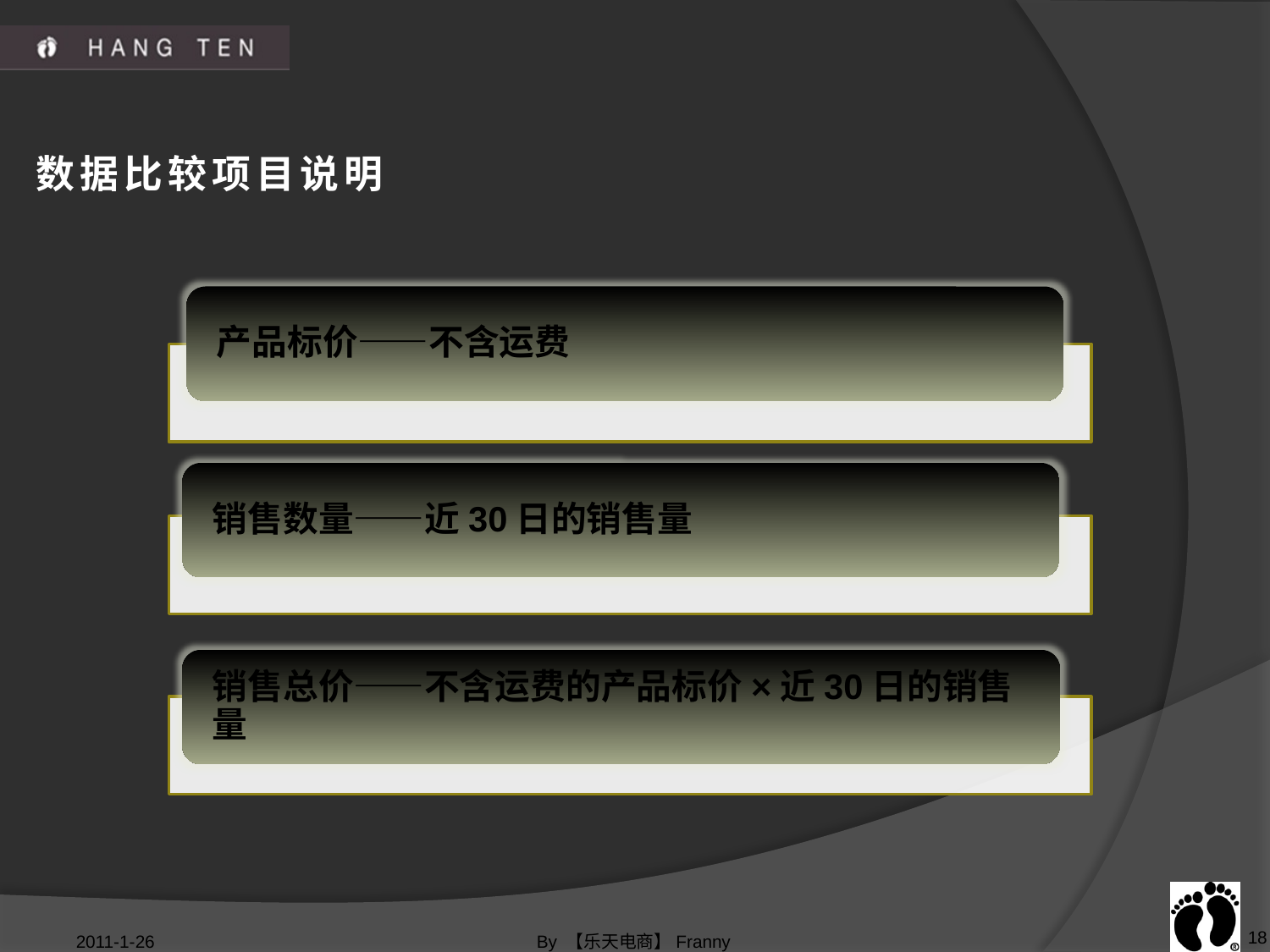

# 数据比较项目说明
产品标价——不含运费
销售数量——近30日的销售量
销售总价——不含运费的产品标价×近30日的销售量
2011-1-26
By 【乐天电商】Franny
18